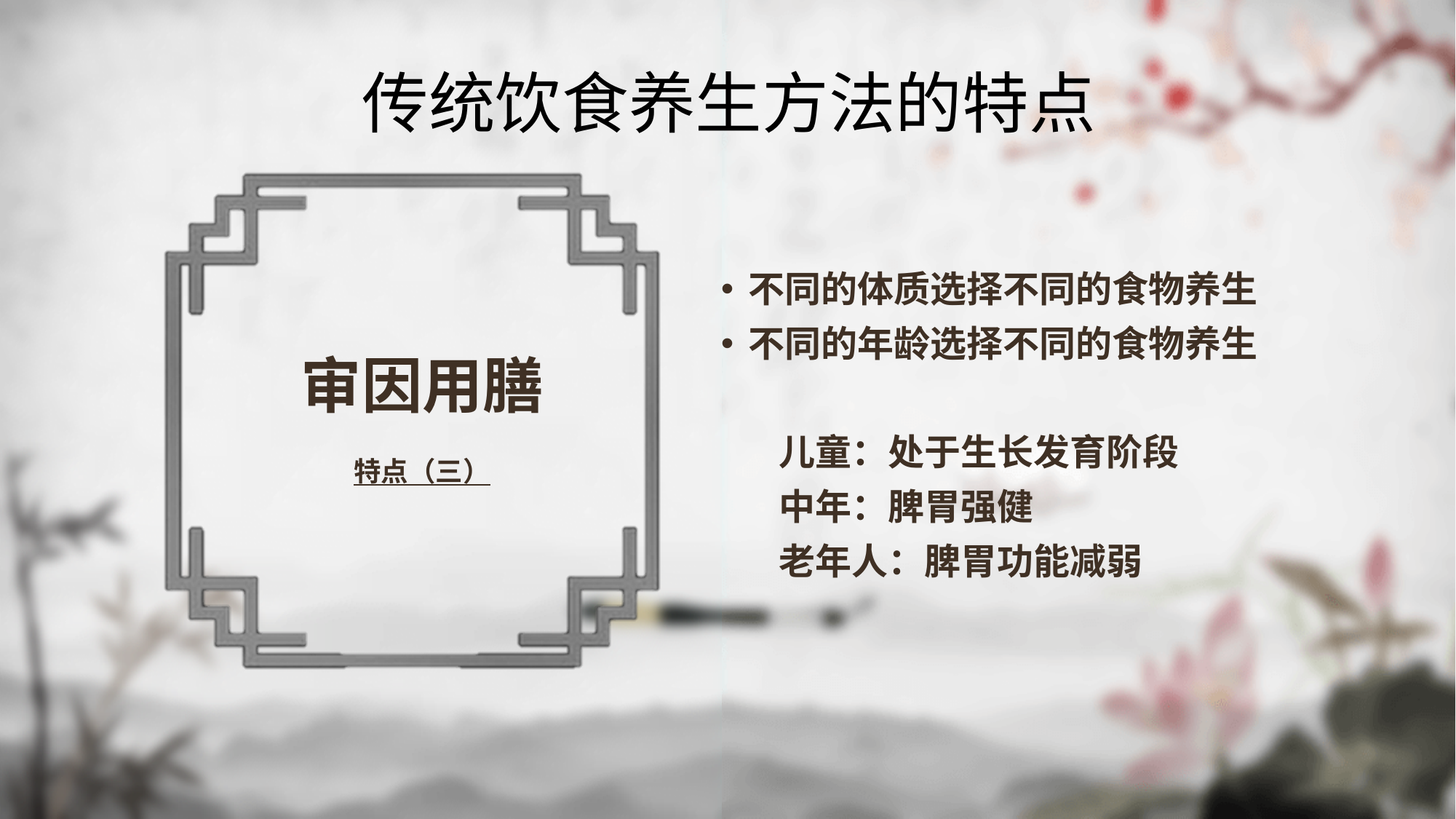

传统饮食养生方法的特点
不同的体质选择不同的食物养生
不同的年龄选择不同的食物养生

      儿童：处于生长发育阶段
      中年：脾胃强健
      老年人：脾胃功能减弱

审因用膳

特点（三）